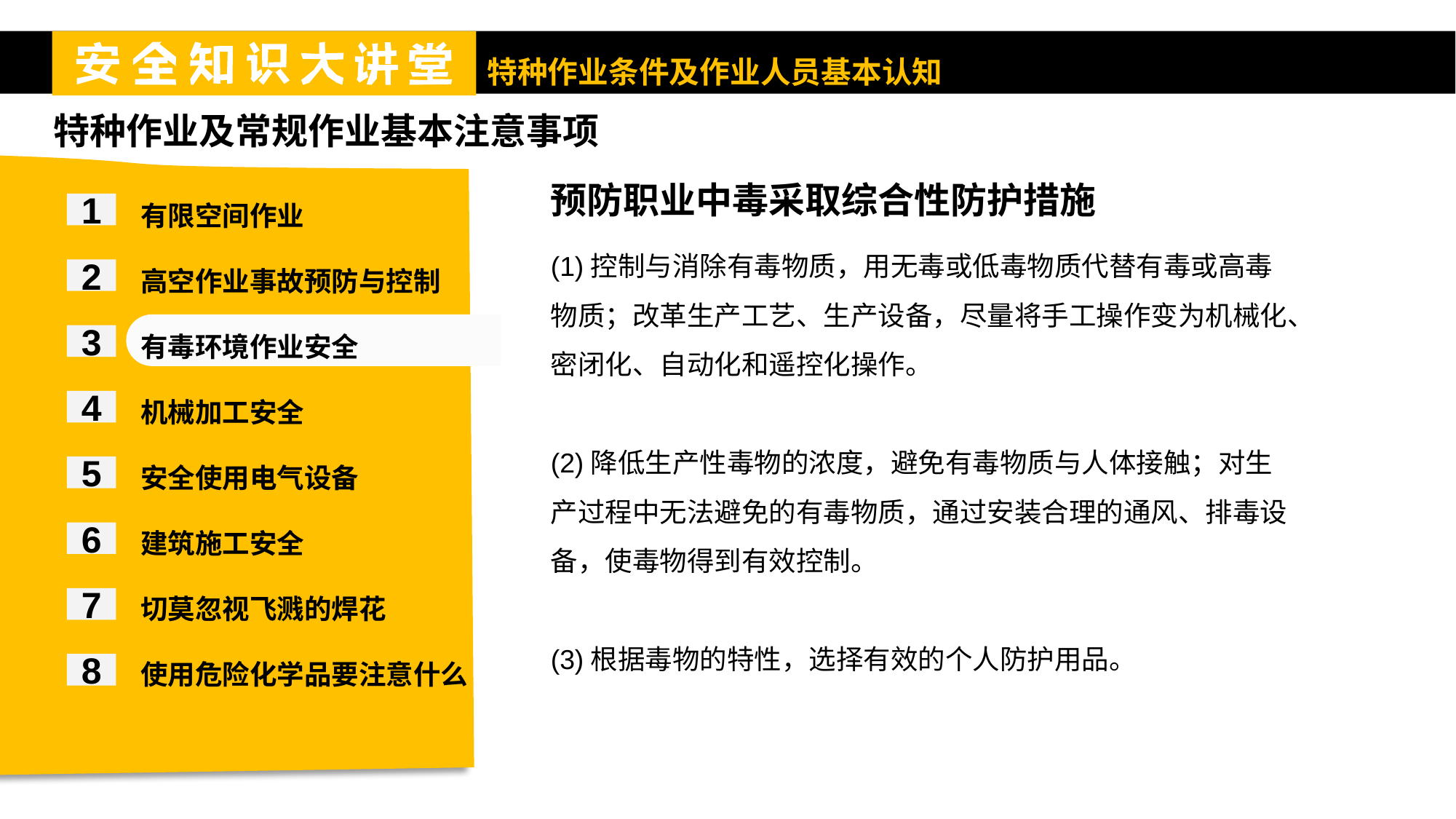

特种作业及常规作业基本注意事项

有限空间作业
高空作业事故预防与控制
有毒环境作业安全
机械加工安全
安全使用电气设备
建筑施工安全
切莫忽视飞溅的焊花
使用危险化学品要注意什么
预防职业中毒采取综合性防护措施
1
(1)控制与消除有毒物质，用无毒或低毒物质代替有毒或高毒物质；改革生产工艺、生产设备，尽量将手工操作变为机械化、密闭化、自动化和遥控化操作。

(2)降低生产性毒物的浓度，避免有毒物质与人体接触；对生产过程中无法避免的有毒物质，通过安装合理的通风、排毒设备，使毒物得到有效控制。

(3)根据毒物的特性，选择有效的个人防护用品。
2
3
4
5
6
7
8